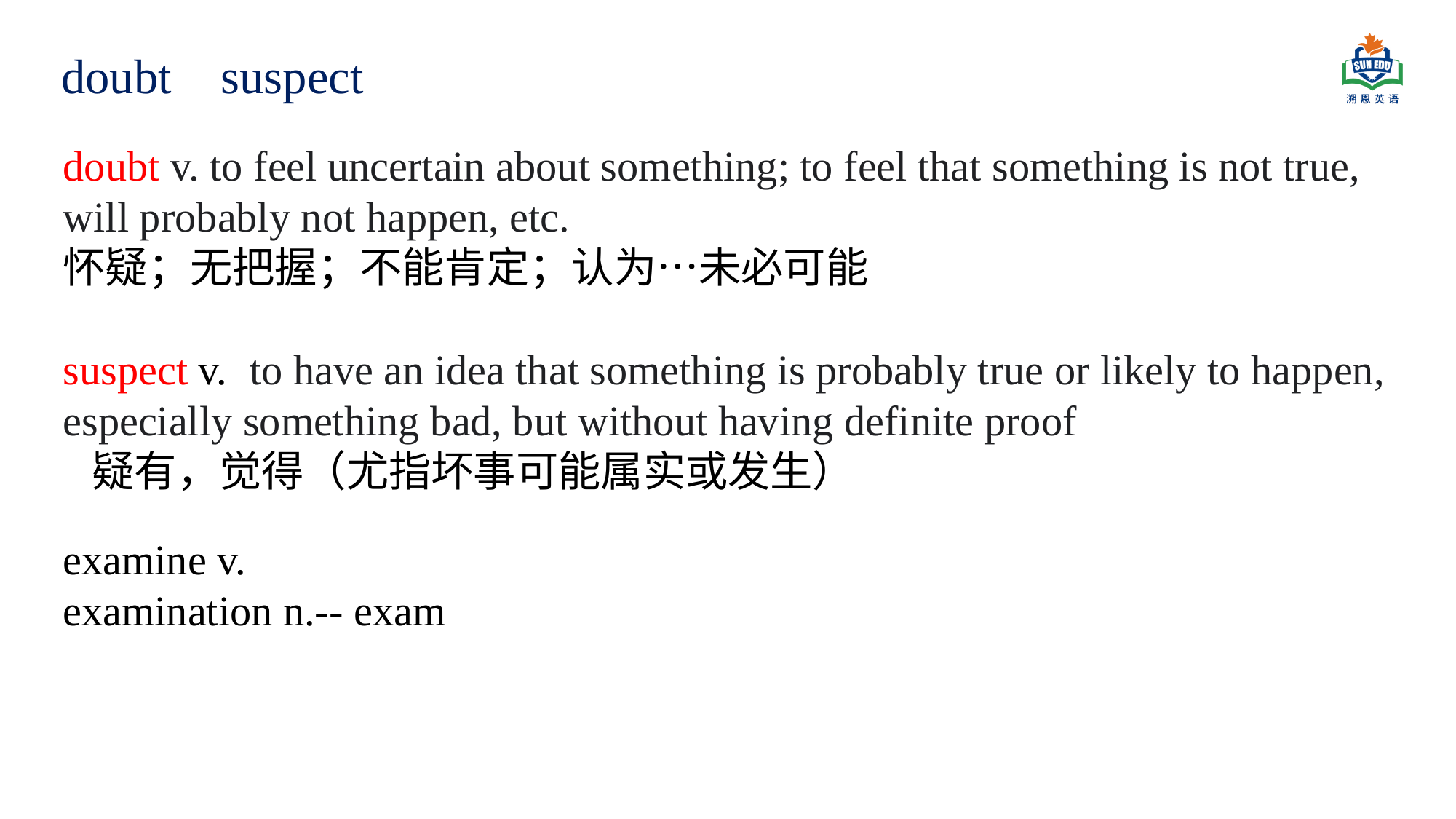

doubt    suspect
doubt v. to feel uncertain about something; to feel that something is not true, will probably not happen, etc.
怀疑；无把握；不能肯定；认为…未必可能

suspect v.  to have an idea that something is probably true or likely to happen, especially something bad, but without having definite proof
  疑有，觉得（尤指坏事可能属实或发生）
examine v.
examination n.-- exam